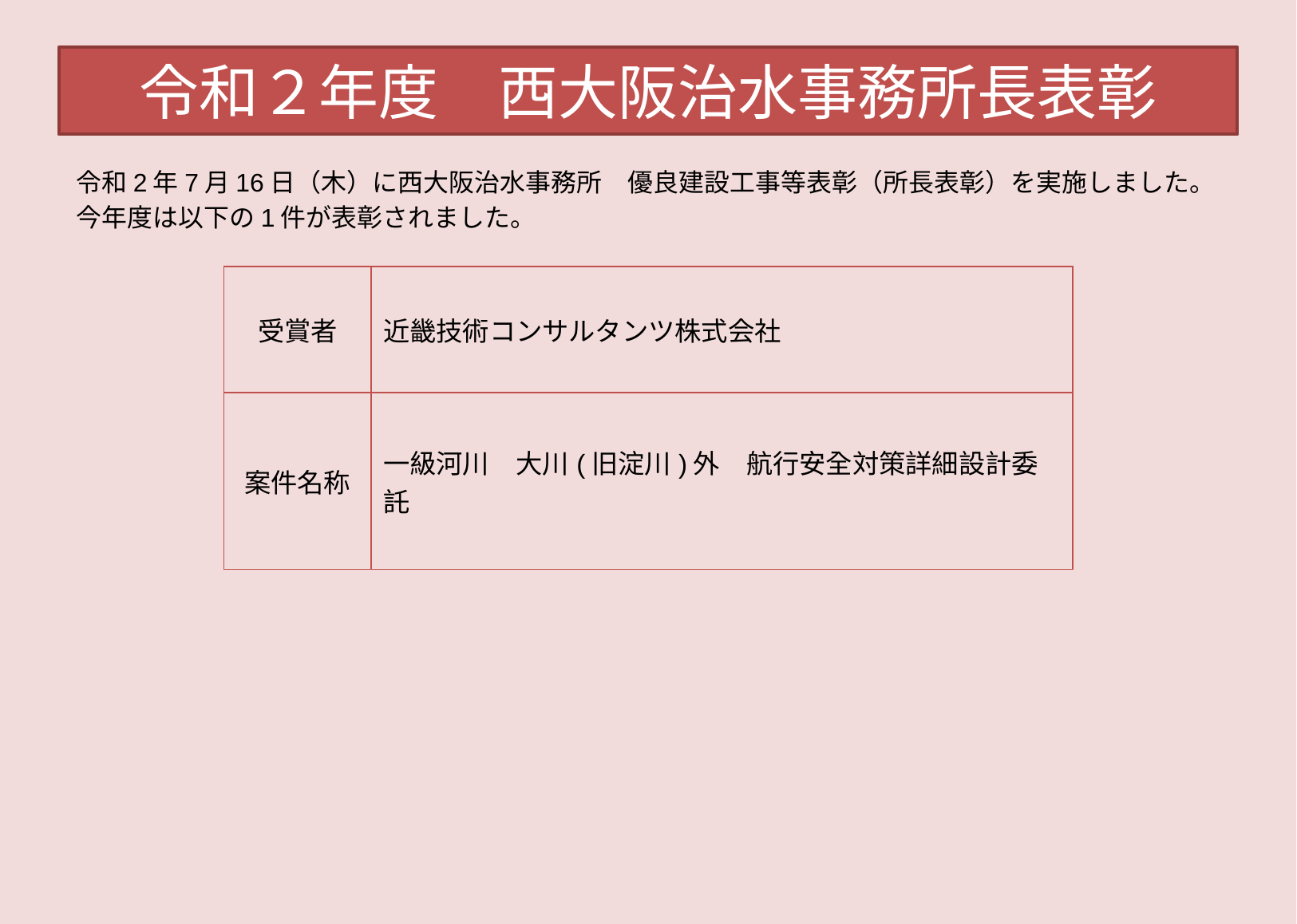

# 令和２年度　西大阪治水事務所長表彰
令和2年7月16日（木）に西大阪治水事務所　優良建設工事等表彰（所長表彰）を実施しました。
今年度は以下の1件が表彰されました。
| 受賞者 | 近畿技術コンサルタンツ株式会社 |
| --- | --- |
| 案件名称 | 一級河川　大川(旧淀川)外　航行安全対策詳細設計委託 |